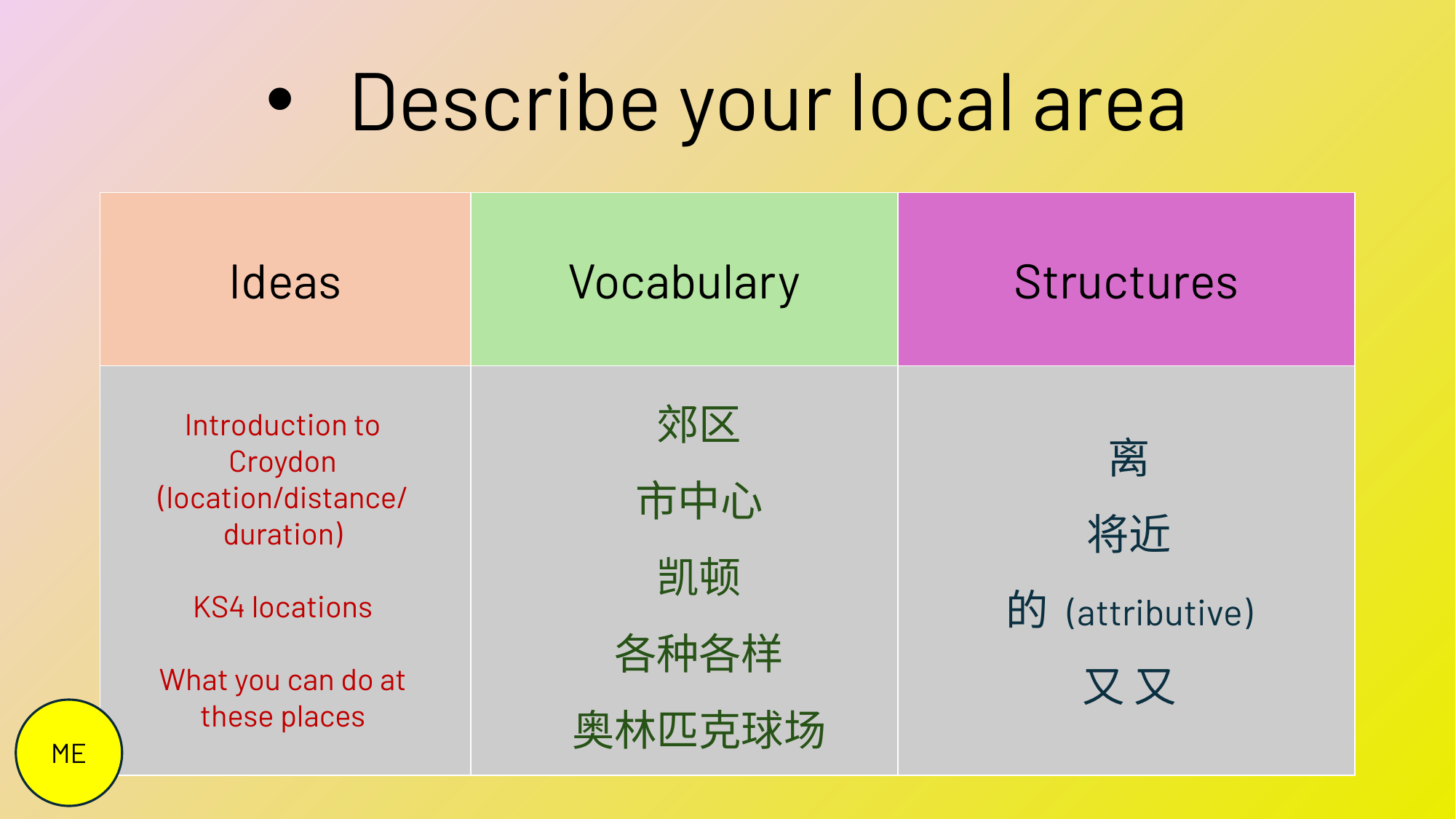

Describe your local area
| Ideas | Vocabulary | Structures |
| --- | --- | --- |
|  |  |  |
郊区
市中心
凯顿
各种各样
奥林匹克球场

Introduction to Croydon (location/distance/duration)

KS4 locations

What you can do at these places
离
将近
的 (attributive)
又 又
ME